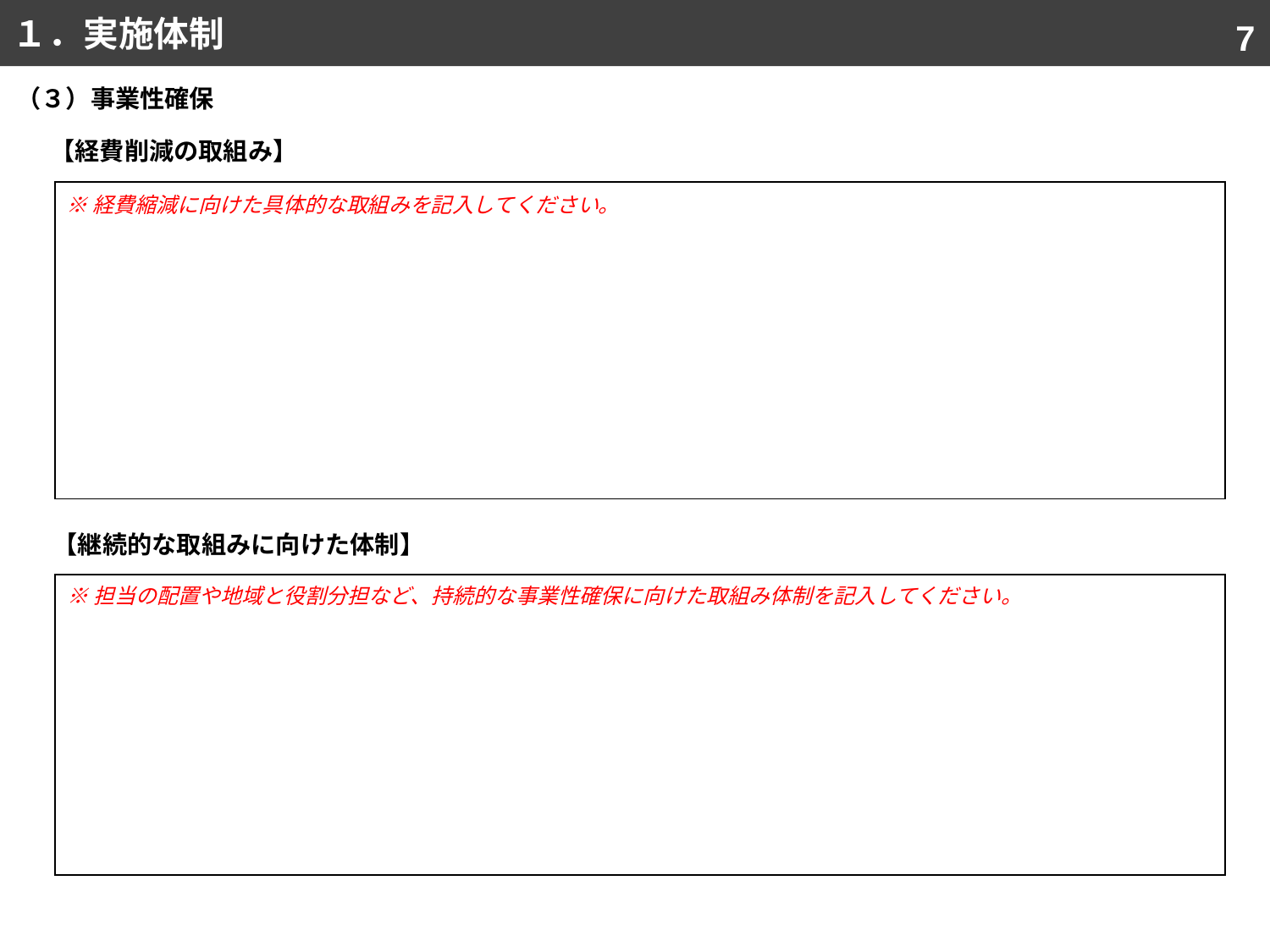

１．実施体制
7
（３）事業性確保
【経費削減の取組み】
|  |
| --- |
※経費縮減に向けた具体的な取組みを記入してください。
【継続的な取組みに向けた体制】
|  |
| --- |
※担当の配置や地域と役割分担など、持続的な事業性確保に向けた取組み体制を記入してください。